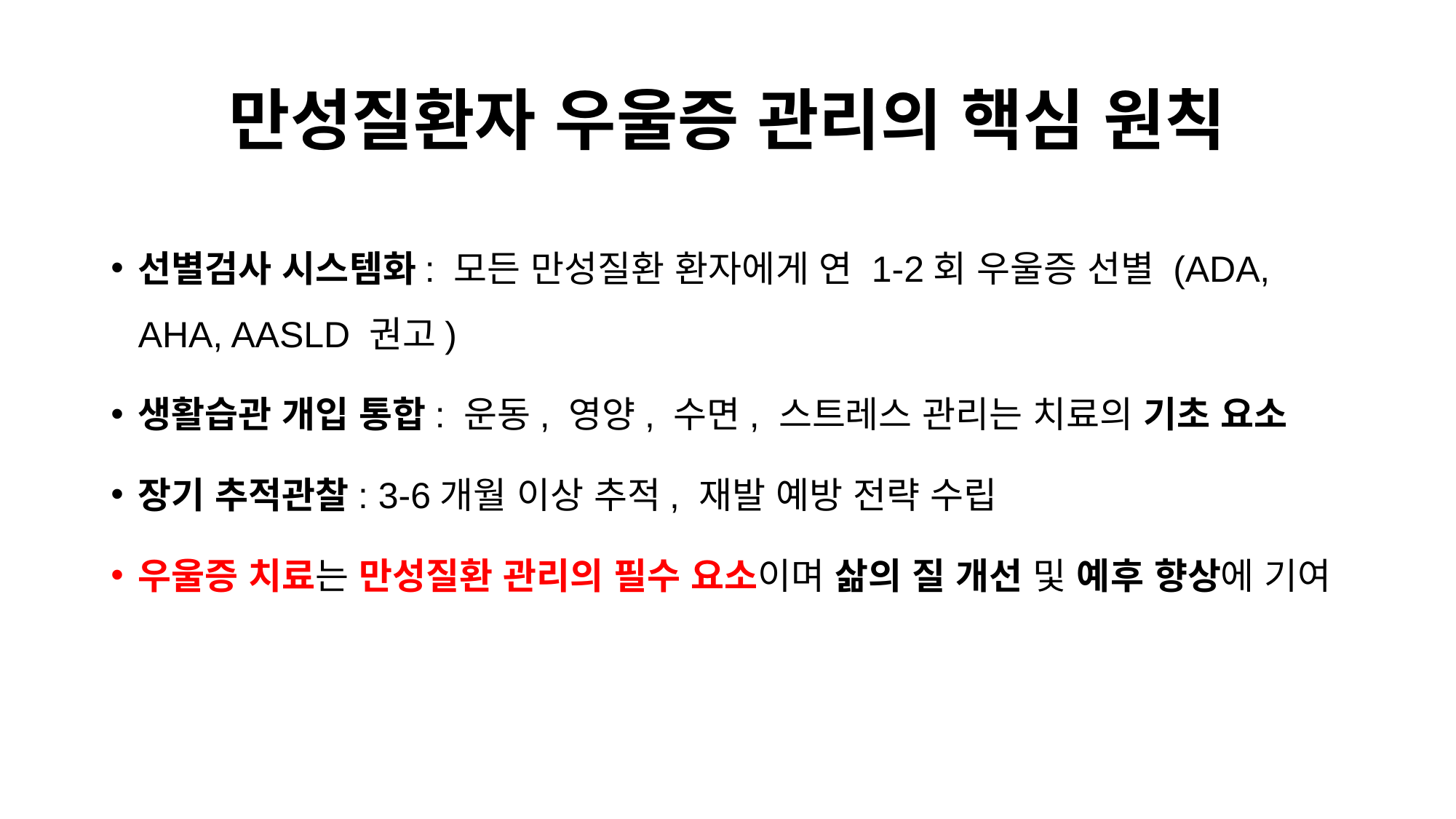

# 만성질환자 우울증 관리의 핵심 원칙
선별검사 시스템화: 모든 만성질환 환자에게 연 1-2회 우울증 선별 (ADA, AHA, AASLD 권고)
생활습관 개입 통합: 운동, 영양, 수면, 스트레스 관리는 치료의 기초 요소
장기 추적관찰: 3-6개월 이상 추적, 재발 예방 전략 수립
우울증 치료는 만성질환 관리의 필수 요소이며 삶의 질 개선 및 예후 향상에 기여